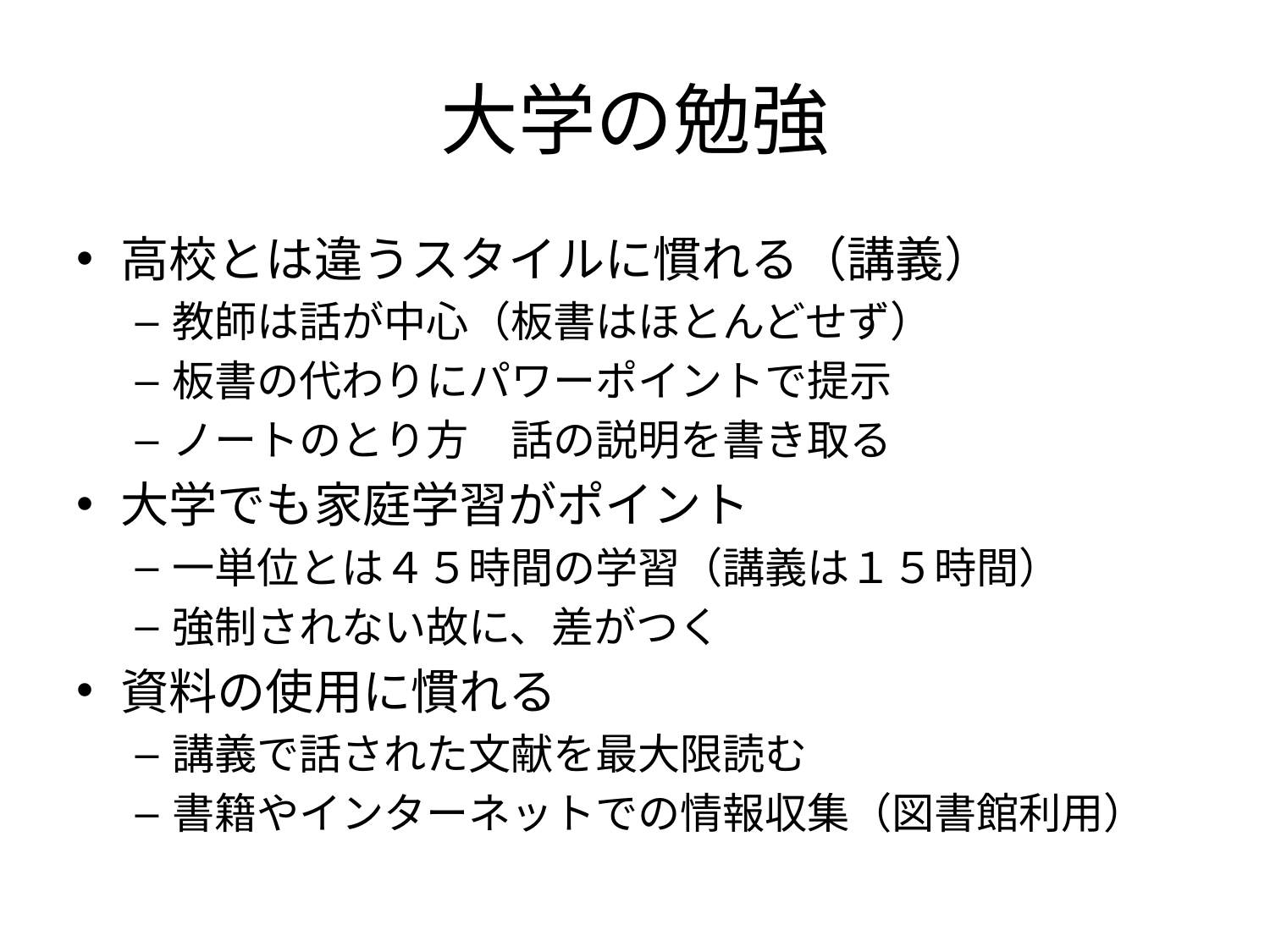

# 大学の勉強
高校とは違うスタイルに慣れる（講義）
教師は話が中心（板書はほとんどせず）
板書の代わりにパワーポイントで提示
ノートのとり方　話の説明を書き取る
大学でも家庭学習がポイント
一単位とは４５時間の学習（講義は１５時間）
強制されない故に、差がつく
資料の使用に慣れる
講義で話された文献を最大限読む
書籍やインターネットでの情報収集（図書館利用）